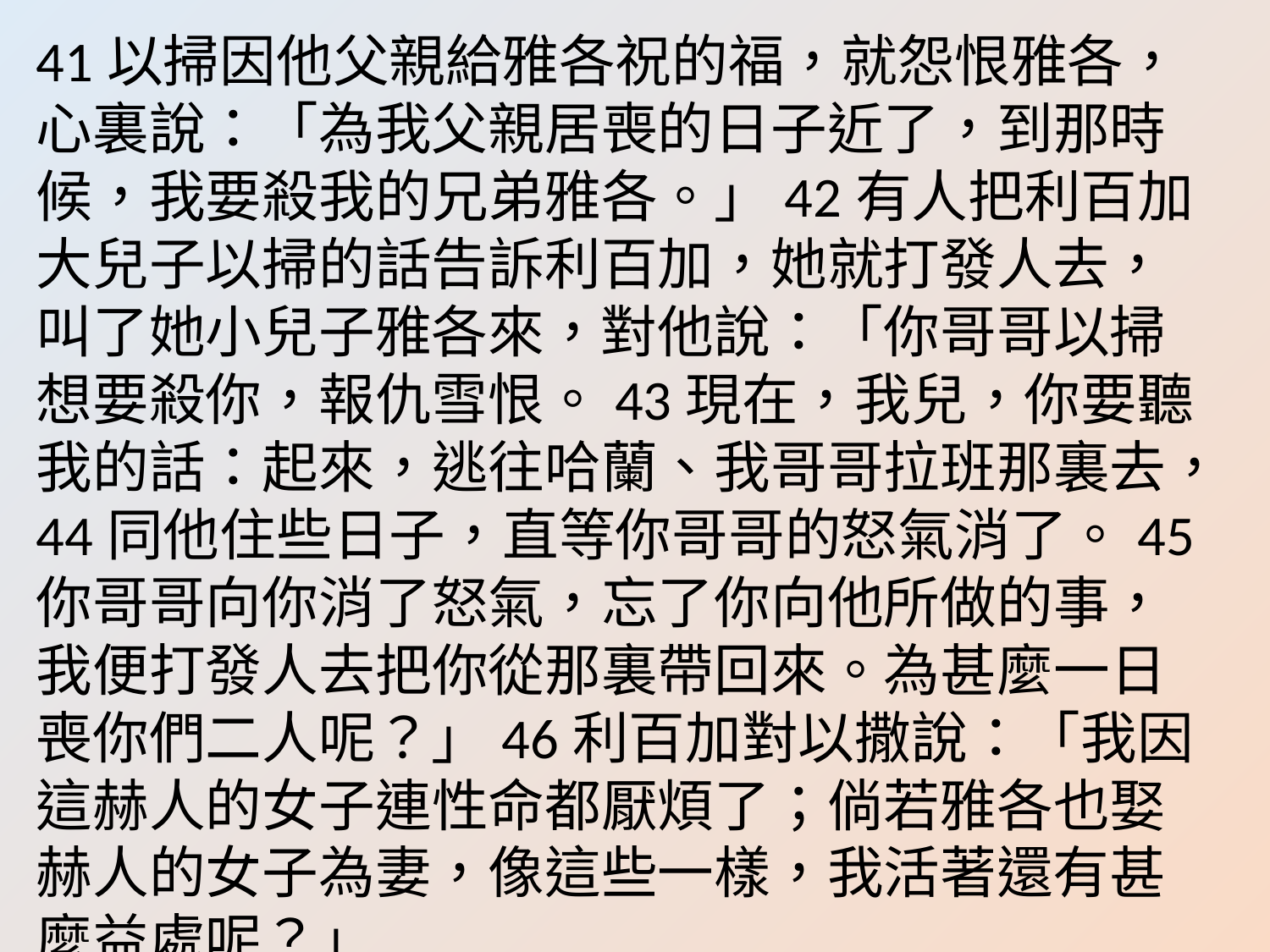

41以掃因他父親給雅各祝的福，就怨恨雅各，心裏說：「為我父親居喪的日子近了，到那時候，我要殺我的兄弟雅各。」42有人把利百加大兒子以掃的話告訴利百加，她就打發人去，叫了她小兒子雅各來，對他說：「你哥哥以掃想要殺你，報仇雪恨。43現在，我兒，你要聽我的話：起來，逃往哈蘭、我哥哥拉班那裏去，44同他住些日子，直等你哥哥的怒氣消了。45你哥哥向你消了怒氣，忘了你向他所做的事，我便打發人去把你從那裏帶回來。為甚麼一日喪你們二人呢？」46利百加對以撒說：「我因這赫人的女子連性命都厭煩了；倘若雅各也娶赫人的女子為妻，像這些一樣，我活著還有甚麼益處呢？」